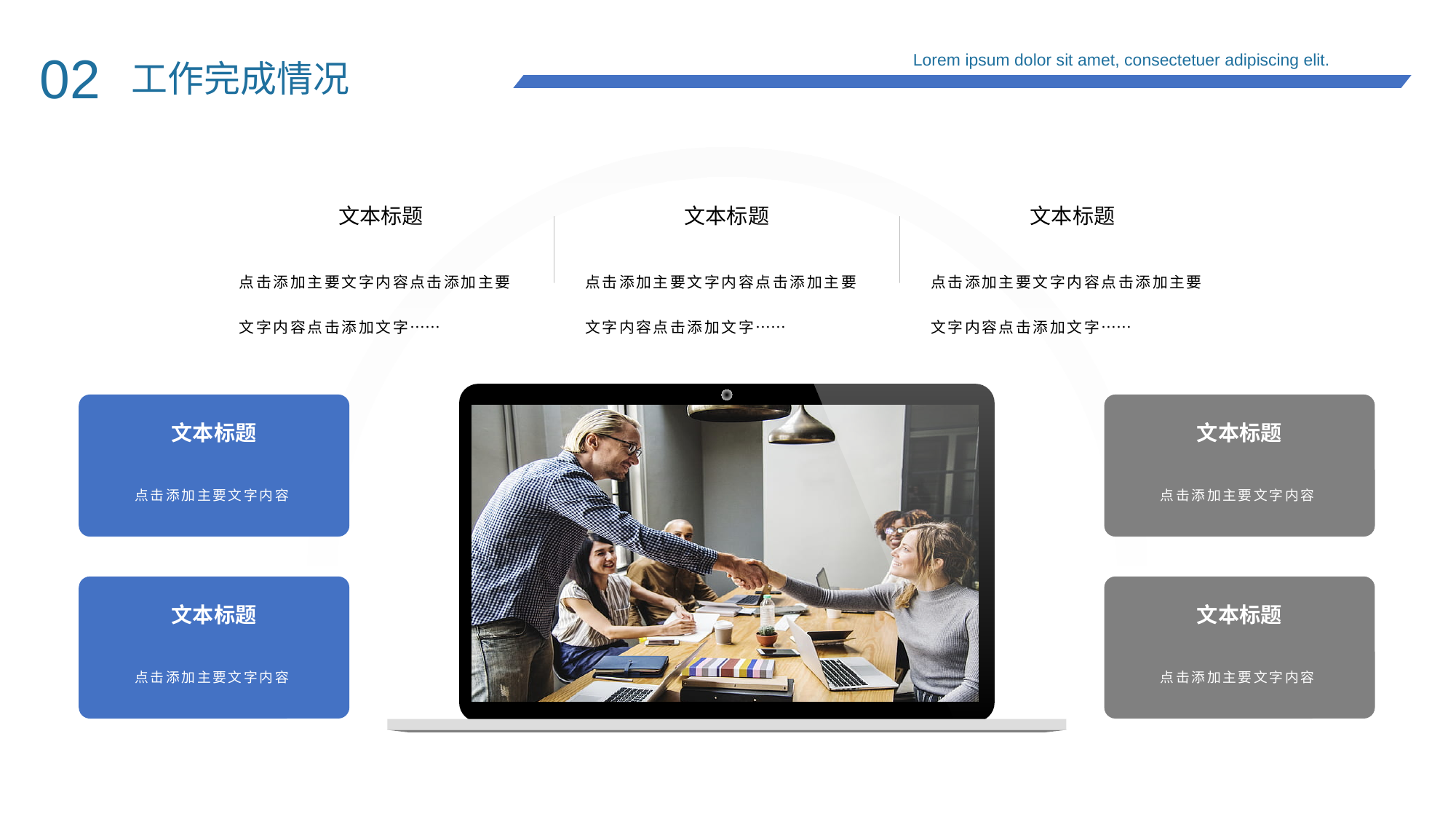

02
Lorem ipsum dolor sit amet, consectetuer adipiscing elit.
工作完成情况

文本标题
点击添加主要文字内容点击添加主要文字内容点击添加文字……
文本标题
点击添加主要文字内容点击添加主要文字内容点击添加文字……
文本标题
点击添加主要文字内容点击添加主要文字内容点击添加文字……

文本标题
点击添加主要文字内容

文本标题
点击添加主要文字内容

文本标题
点击添加主要文字内容

文本标题
点击添加主要文字内容